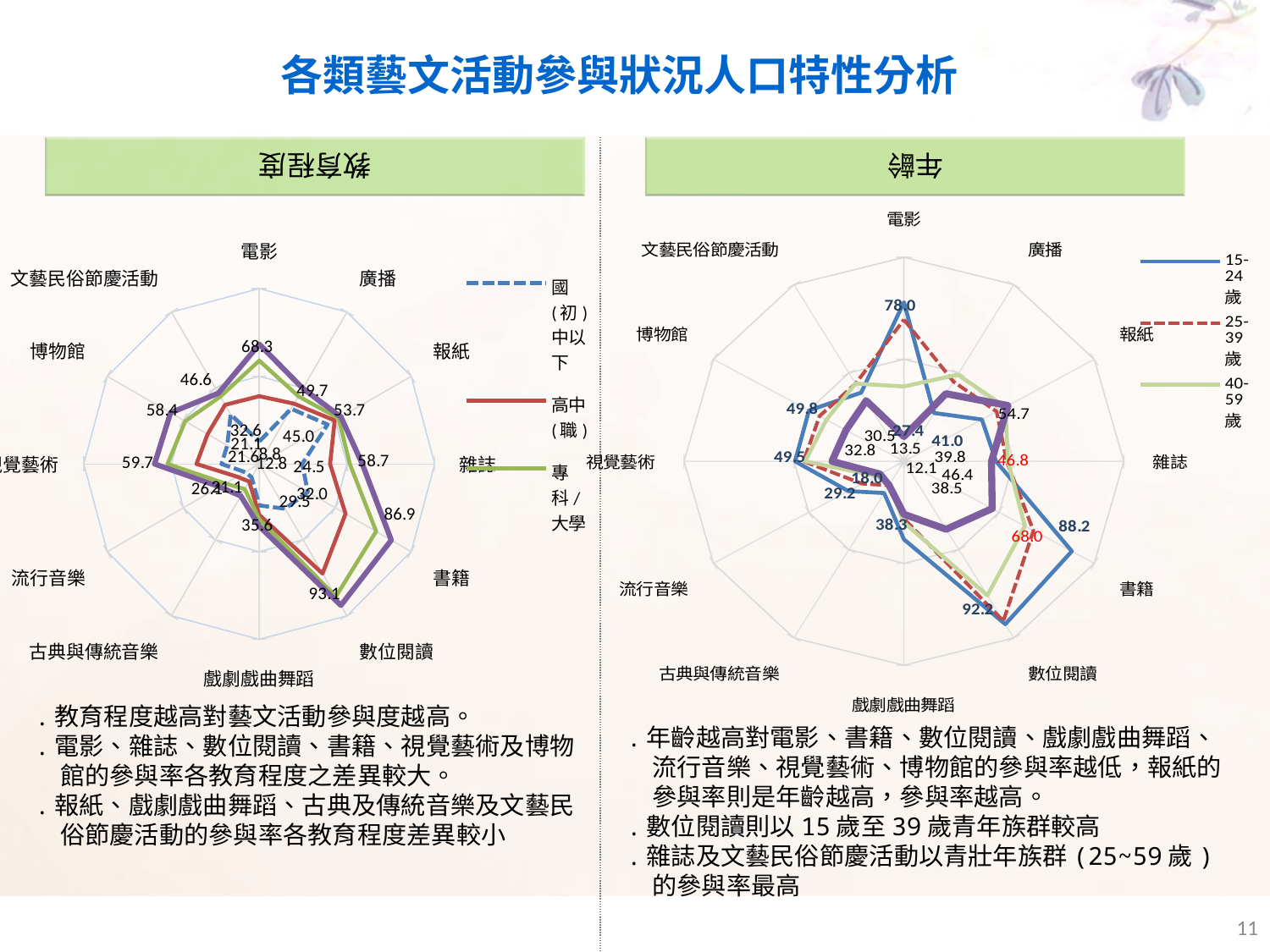

年齡
教育程度
各類藝文活動參與狀況人口特性分析

### Chart

| Category | 15-24歲 | 25-39歲 | 40-59歲 | 65歲及以上 |
|---|---|---|---|---|
| 電影 | 77.97750951083128 | 69.44417834920624 | 36.681245728079254 | 12.11126943072804 |
| 廣播 | 27.35079327493674 | 45.10962936675317 | 49.04666965754491 | 38.264718412179285 |
| 報紙 | 40.96538843166572 | 48.71128977276745 | 53.24246310117744 | 54.676189334839854 |
| 雜誌 | 41.91229066778006 | 46.75250692707215 | 47.379789857785504 | 39.84539821864536 |
| 書籍 | 88.20779588652645 | 68.03768741373405 | 63.52899794222891 | 46.37349510008054 |
| 數位閱讀 | 92.23394528824525 | 90.4228902105159 | 75.94849715977021 | 38.48362978754514 |
| 戲劇戲曲舞蹈 | 38.30348234905217 | 28.19008136566784 | 29.999359807816102 | 25.970506689574023 |
| 古典與傳統音樂 | 17.976036830528216 | 13.614350444418008 | 13.498917837488337 | 13.538507485971692 |
| 流行音樂 | 29.214684700693272 | 21.967187864109277 | 14.451121817487039 | 12.550079806082815 |
| 視覺藝術 | 49.5168255902276 | 45.65509770031088 | 44.91292269453802 | 32.761997057158624 |
| 博物館 | 49.845961705023875 | 44.30669187535351 | 40.729735478533975 | 30.451733564501705 |
| 文藝民俗節慶活動 | 38.877412627751156 | 43.97353368231596 | 44.018204335375685 | 34.290019456858694 |

### Chart

| Category | 國(初)中以下 | 高中(職) | 專科/大學 | 研究所以上 |
|---|---|---|---|---|
| 電影 | 12.830250892539166 | 38.633837464287616 | 58.892664240944505 | 68.26318227229571 |
| 廣播 | 36.35503201860413 | 39.70493554610271 | 44.60631337169585 | 49.71826817279719 |
| 報紙 | 44.99765973872366 | 49.66370950105403 | 52.18154934060003 | 53.725759890419255 |
| 雜誌 | 24.483997654390592 | 40.38910391530158 | 51.63635673990539 | 58.73932374257234 |
| 書籍 | 31.979242204455595 | 56.811773787078614 | 76.91960893245123 | 86.89813518129954 |
| 數位閱讀 | 29.45890245485116 | 72.14734072069741 | 87.30485316514734 | 93.07757994072573 |
| 戲劇戲曲舞蹈 | 23.671755898195713 | 29.043828952868044 | 31.517251127842233 | 35.57762762716551 |
| 古典與傳統音樂 | 8.771742642237662 | 11.560898349667243 | 16.55257643217238 | 21.06963305781859 |
| 流行音樂 | 9.326852209772849 | 14.586144733253672 | 22.359400012496877 | 26.09245487416687 |
| 視覺藝術 | 21.554537392967813 | 35.799443754637565 | 52.252088282683005 | 59.66827407288457 |
| 博物館 | 21.085827086693474 | 34.01512435033822 | 48.74940672555046 | 58.37977162455603 |
| 文藝民俗節慶活動 | 32.595332586360136 | 38.94756715400714 | 44.36744693558627 | 46.55941125300754 |
․教育程度越高對藝文活動參與度越高。
․電影、雜誌、數位閱讀、書籍、視覺藝術及博物館的參與率各教育程度之差異較大。
․報紙、戲劇戲曲舞蹈、古典及傳統音樂及文藝民俗節慶活動的參與率各教育程度差異較小
․年齡越高對電影、書籍、數位閱讀、戲劇戲曲舞蹈、流行音樂、視覺藝術、博物館的參與率越低，報紙的參與率則是年齡越高，參與率越高。
․數位閱讀則以15歲至39歲青年族群較高
․雜誌及文藝民俗節慶活動以青壯年族群(25~59歲)的參與率最高
11